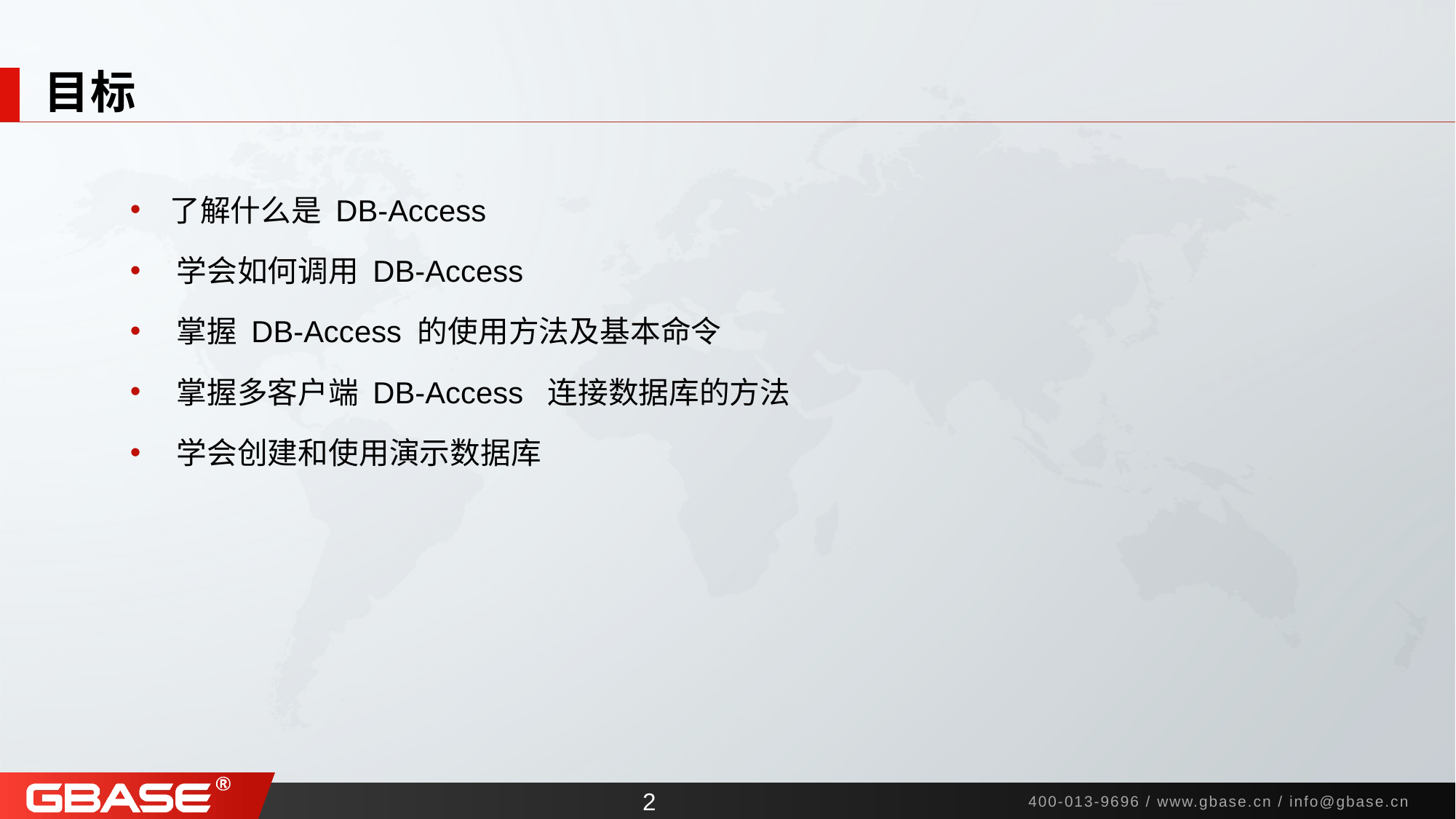

# 目标
 了解什么是 DB-Access
  学会如何调用 DB-Access
  掌握 DB-Access 的使用方法及基本命令
  掌握多客户端 DB-Access  连接数据库的方法
  学会创建和使用演示数据库